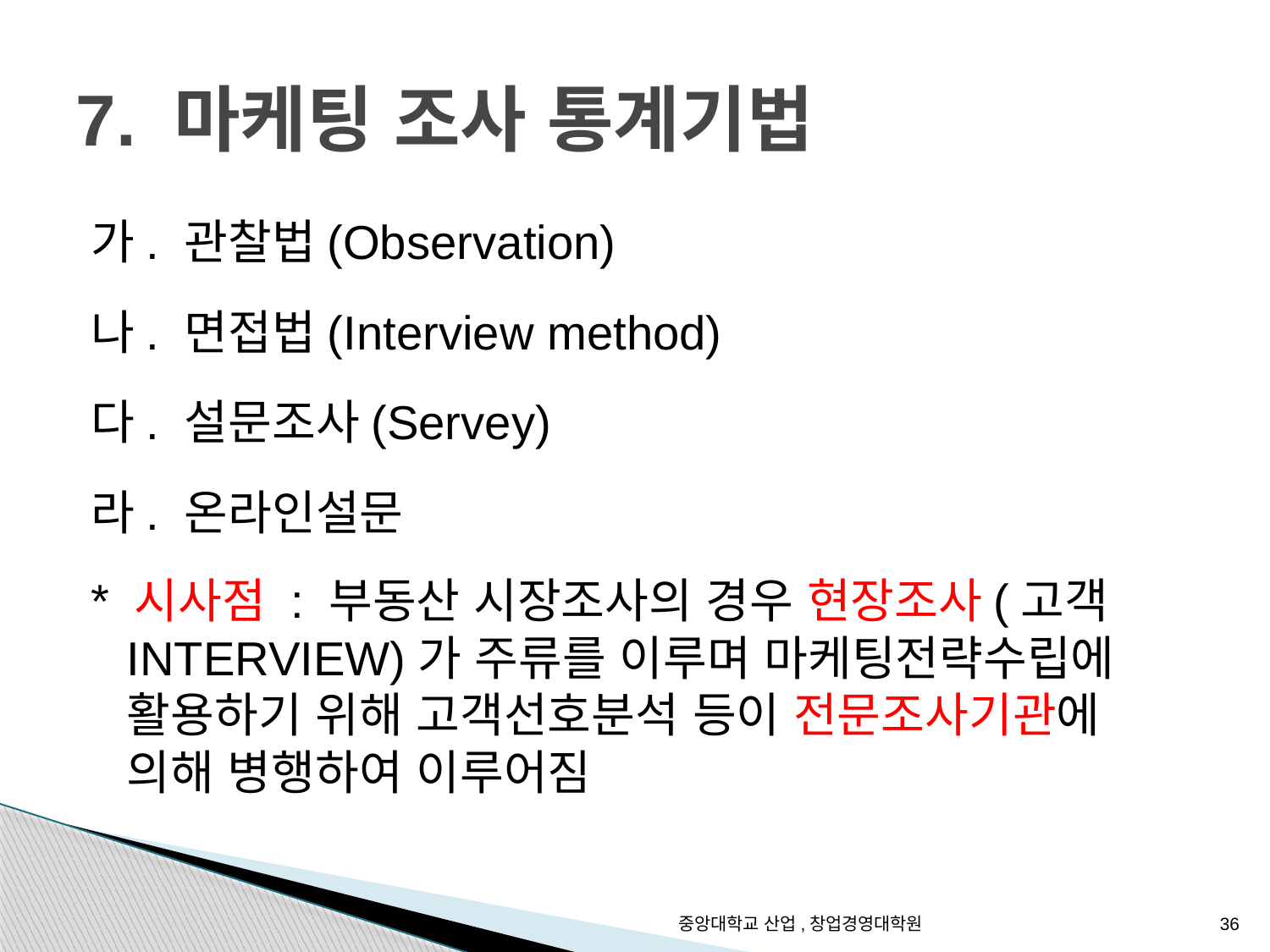

# 7. 마케팅 조사 통계기법
가. 관찰법(Observation)

나. 면접법(Interview method)

다. 설문조사(Servey)

라. 온라인설문

* 시사점 : 부동산 시장조사의 경우 현장조사(고객 INTERVIEW)가 주류를 이루며 마케팅전략수립에 활용하기 위해 고객선호분석 등이 전문조사기관에 의해 병행하여 이루어짐
중앙대학교 산업,창업경영대학원
36